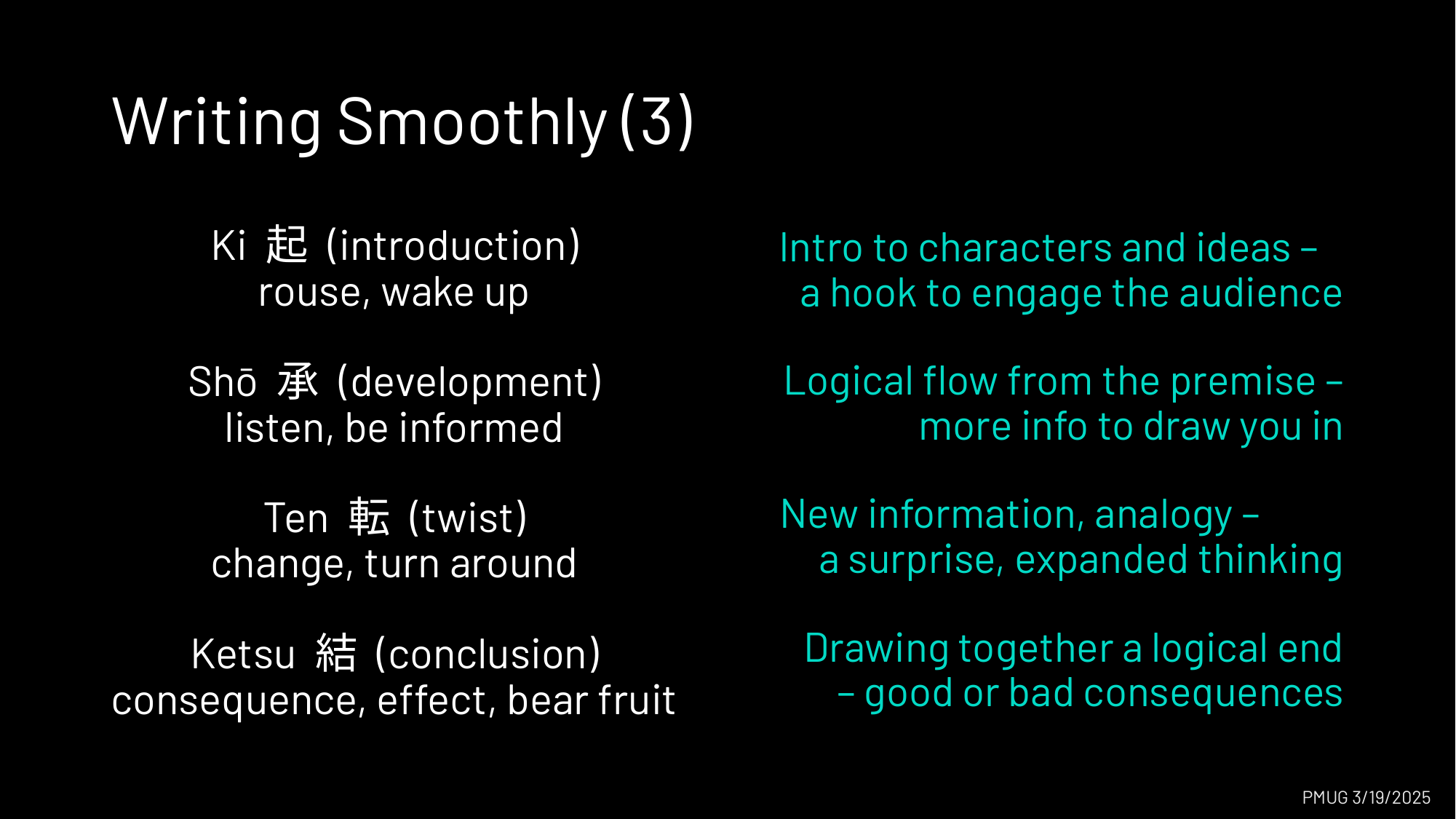

# Writing Smoothly (3)
Ki 起 (introduction)
rouse, wake up

Shō 承 (development)
listen, be informed

Ten 転 (twist)
change, turn around

Ketsu 結 (conclusion)
consequence, effect, bear fruit
Intro to characters and ideas –      a hook to engage the audience

Logical flow from the premise – more info to draw you in

New information, analogy –           a surprise, expanded thinking

Drawing together a logical end – good or bad consequences
PMUG 3/19/2025